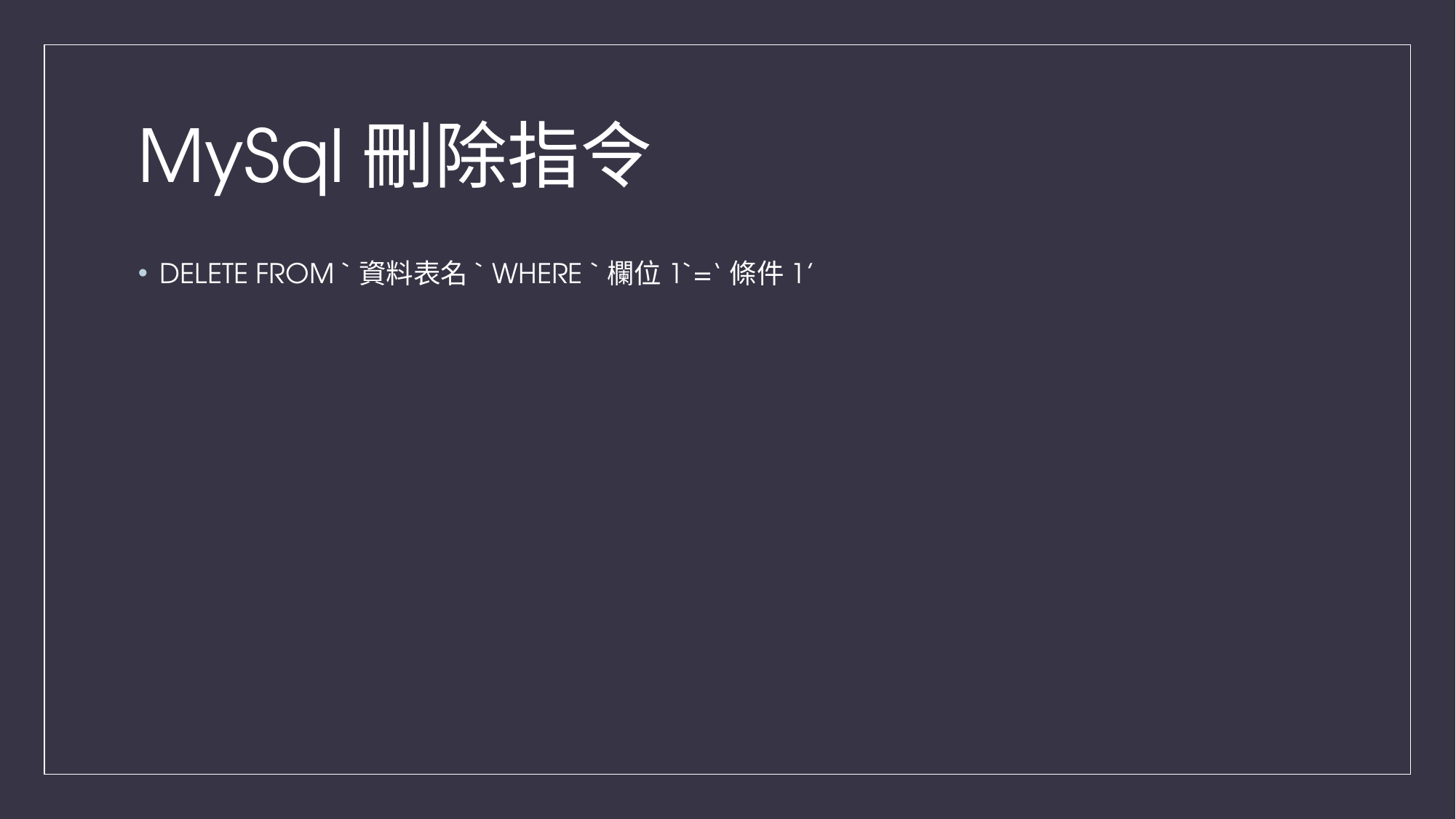

# MySql刪除指令
DELETE FROM `資料表名` WHERE `欄位1`=‘條件1’